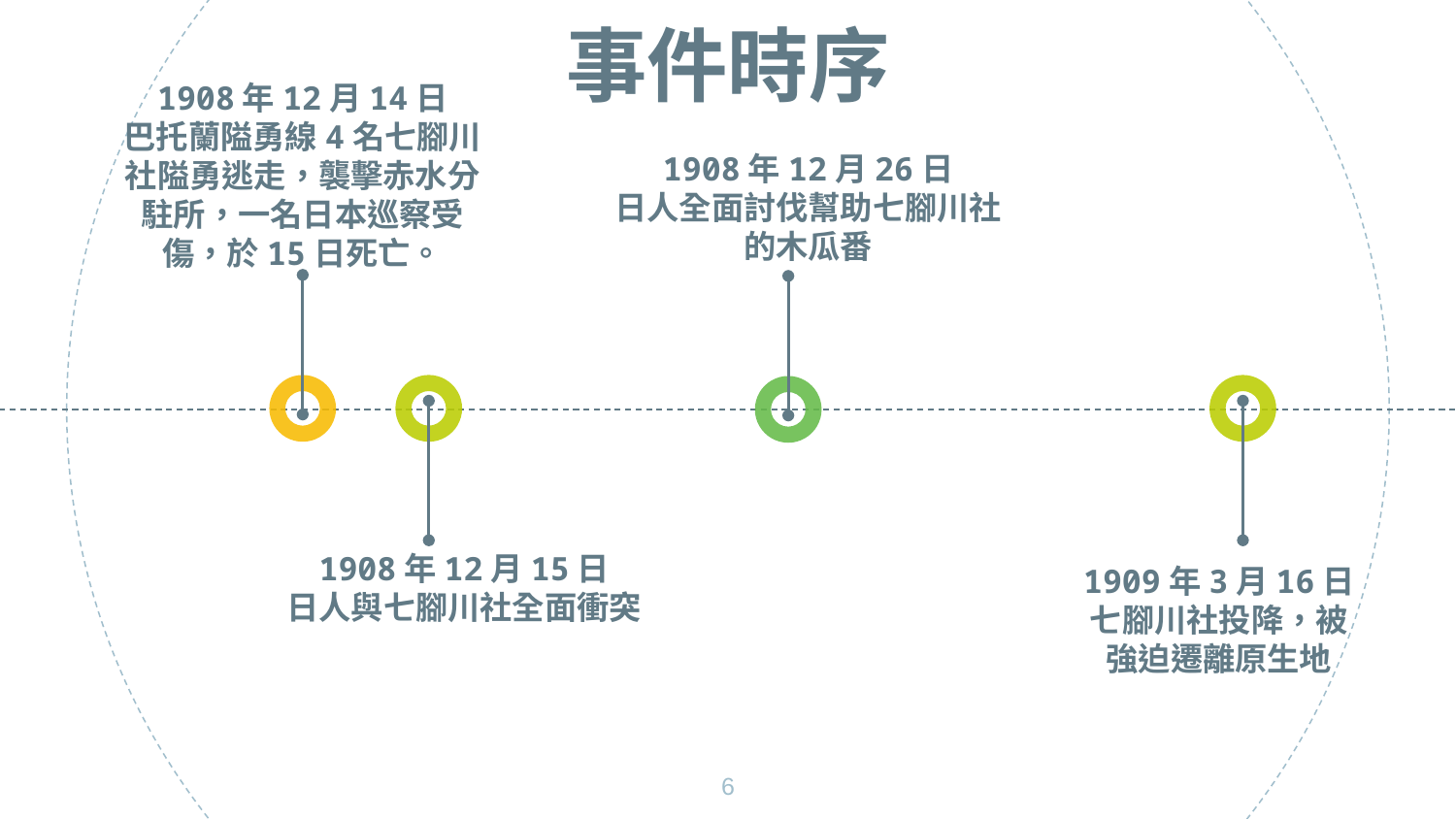

事件時序
1908年12月14日
巴托蘭隘勇線4名七腳川社隘勇逃走，襲擊赤水分駐所，一名日本巡察受傷，於15日死亡。
1908年12月26日
日人全面討伐幫助七腳川社的木瓜番

1908年12月15日
日人與七腳川社全面衝突

1909年3月16日
七腳川社投降，被強迫遷離原生地

6